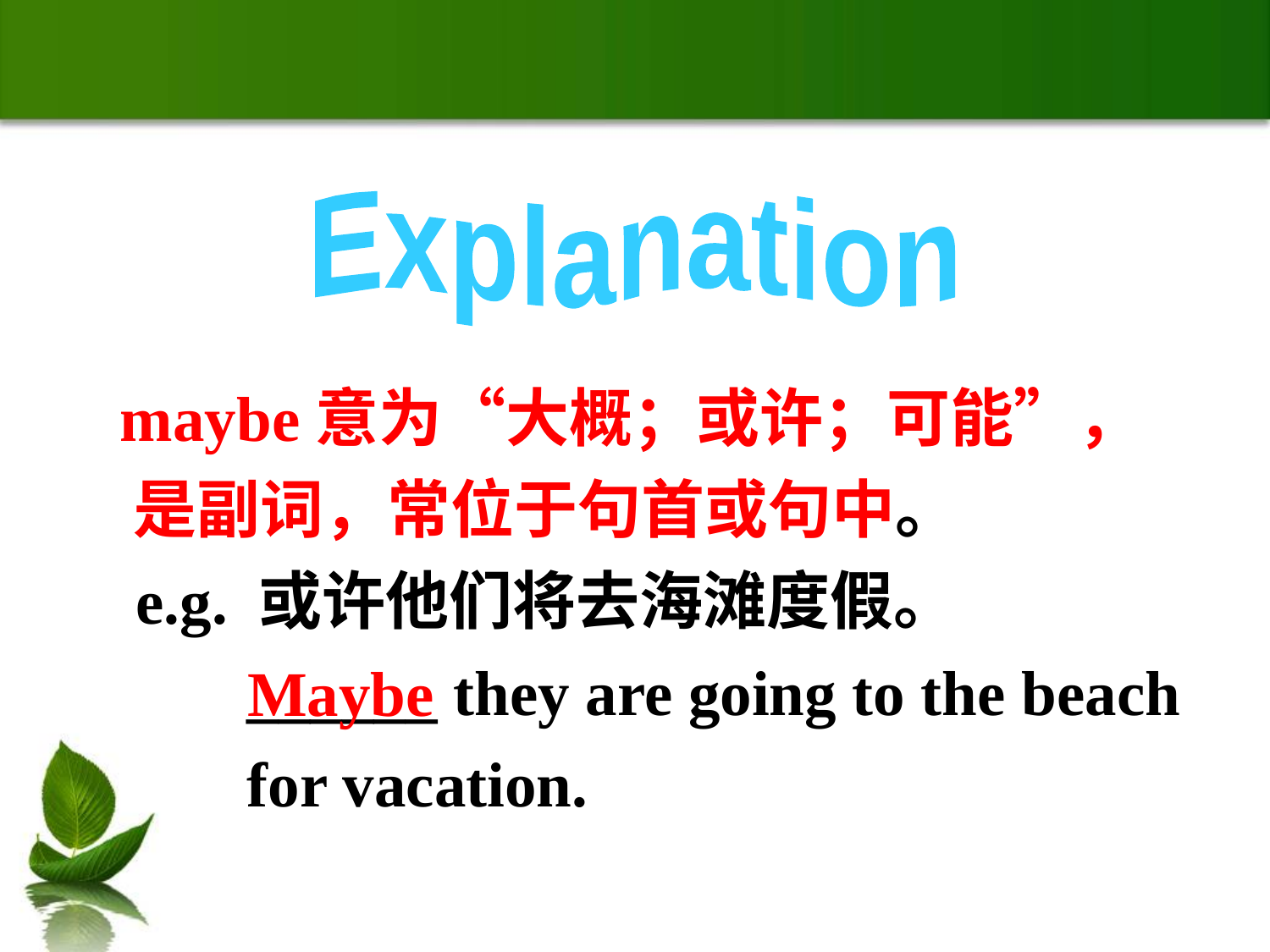

Explanation
   maybe意为“大概；或许；可能”，是副词，常位于句首或句中。
    e.g. 或许他们将去海滩度假。
           ______ they are going to the beach
           for vacation.
Maybe